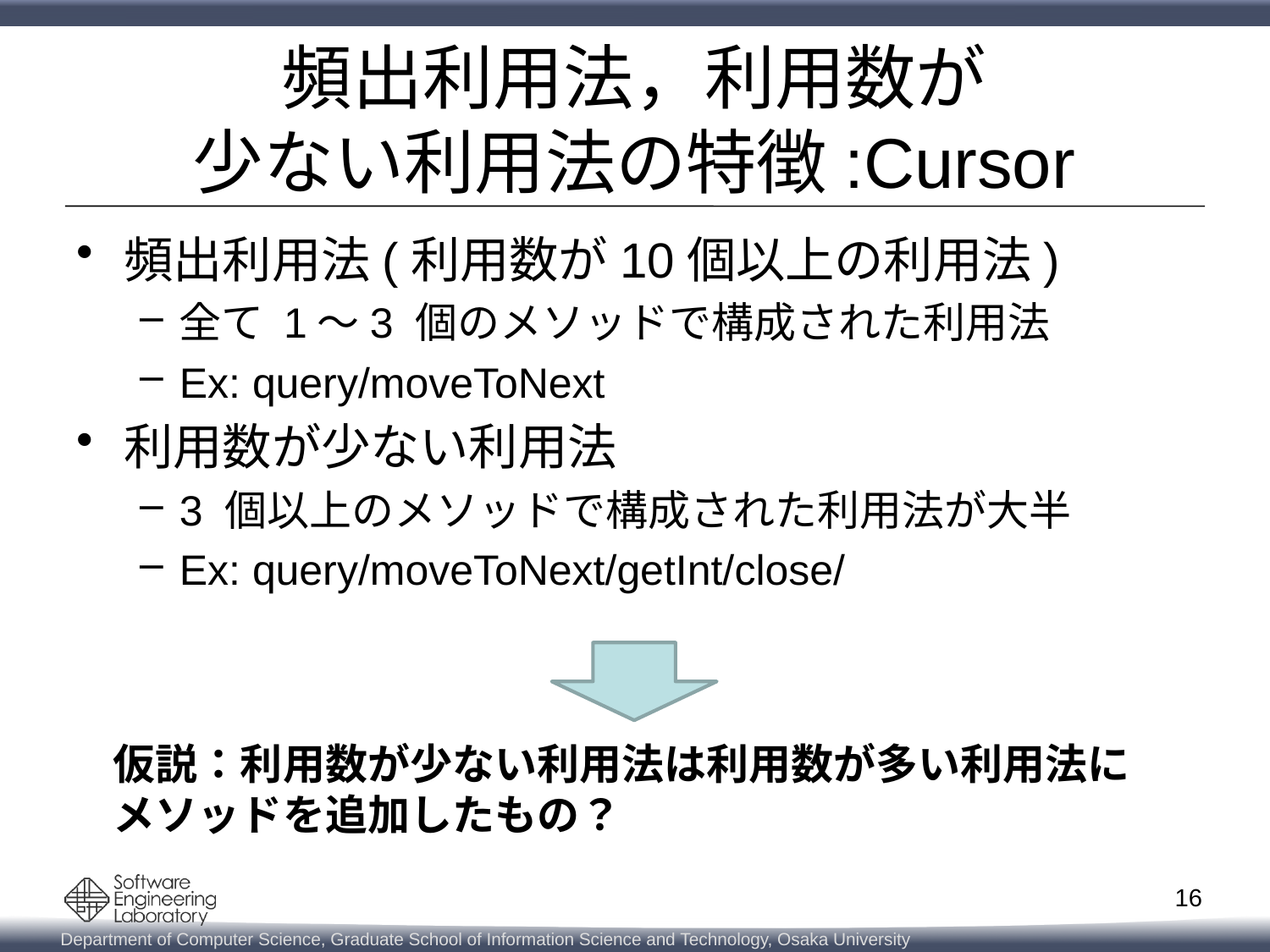

# 頻出利用法，利用数が 少ない利用法の特徴:Cursor
頻出利用法(利用数が10個以上の利用法)
全て 1～3 個のメソッドで構成された利用法
Ex: query/moveToNext
利用数が少ない利用法
3 個以上のメソッドで構成された利用法が大半
Ex: query/moveToNext/getInt/close/

仮説：利用数が少ない利用法は利用数が多い利用法に
メソッドを追加したもの？

16